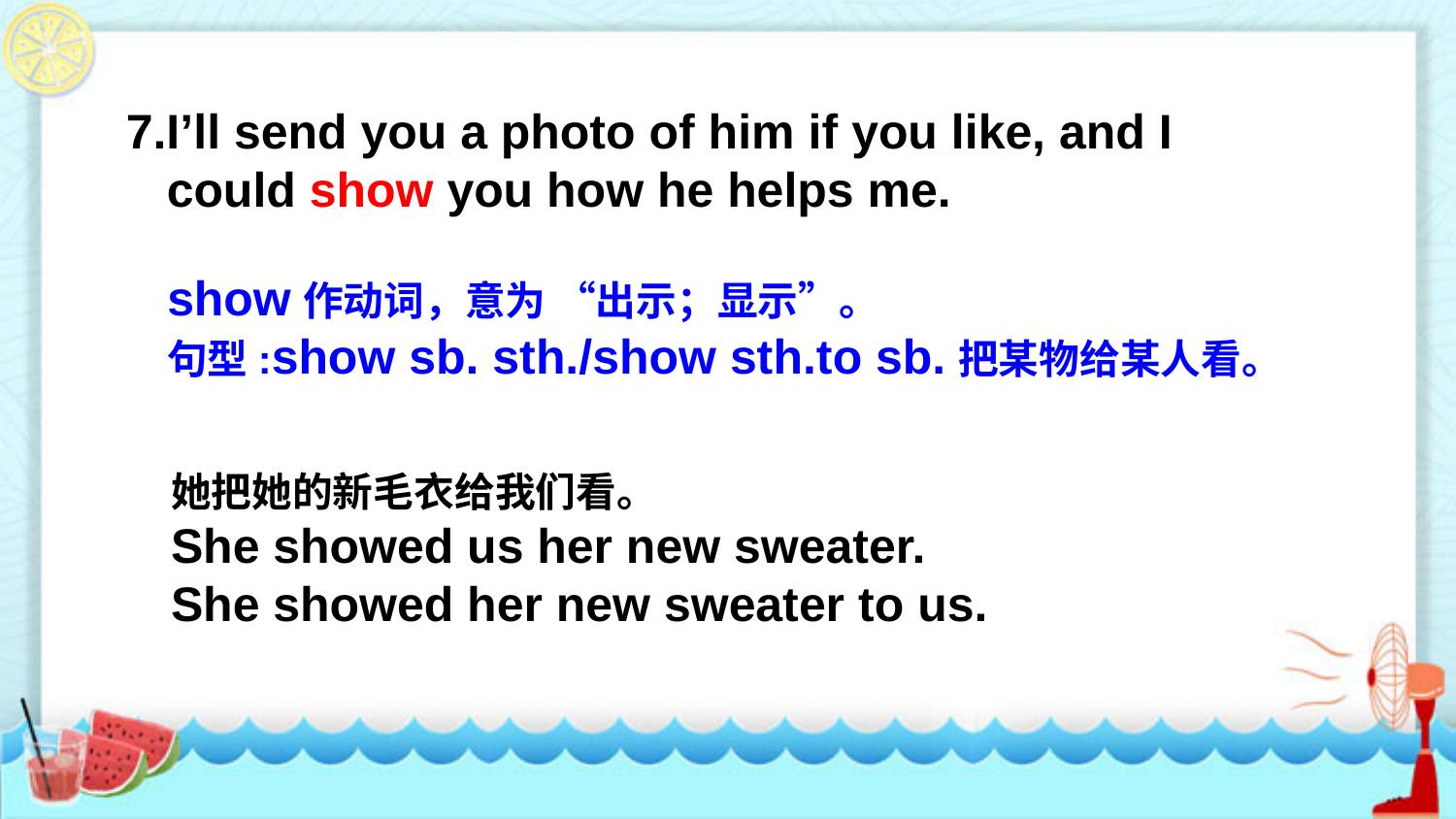

7.I’ll send you a photo of him if you like, and I
   could show you how he helps me.
show作动词，意为 “出示；显示”。
句型:show sb. sth./show sth.to sb.把某物给某人看。
她把她的新毛衣给我们看。
She showed us her new sweater.
She showed her new sweater to us.